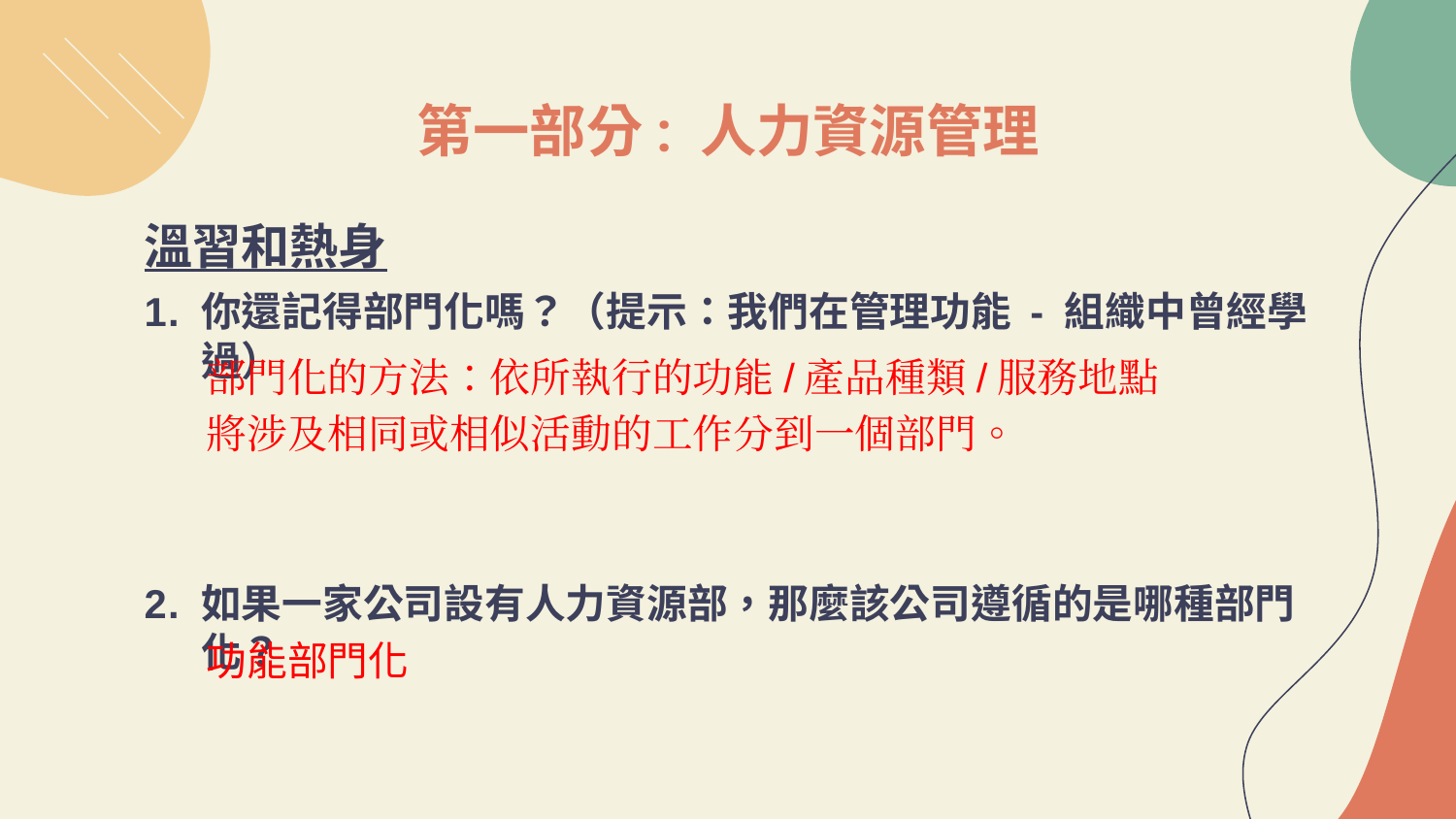

# 第一部分: 人力資源管理
溫習和熱身
你還記得部門化嗎？（提示：我們在管理功能 - 組織中曾經學過）

如果一家公司設有人力資源部，那麼該公司遵循的是哪種部門化？
部門化的方法：依所執行的功能/產品種類/服務地點
將涉及相同或相似活動的工作分到一個部門。
功能部門化